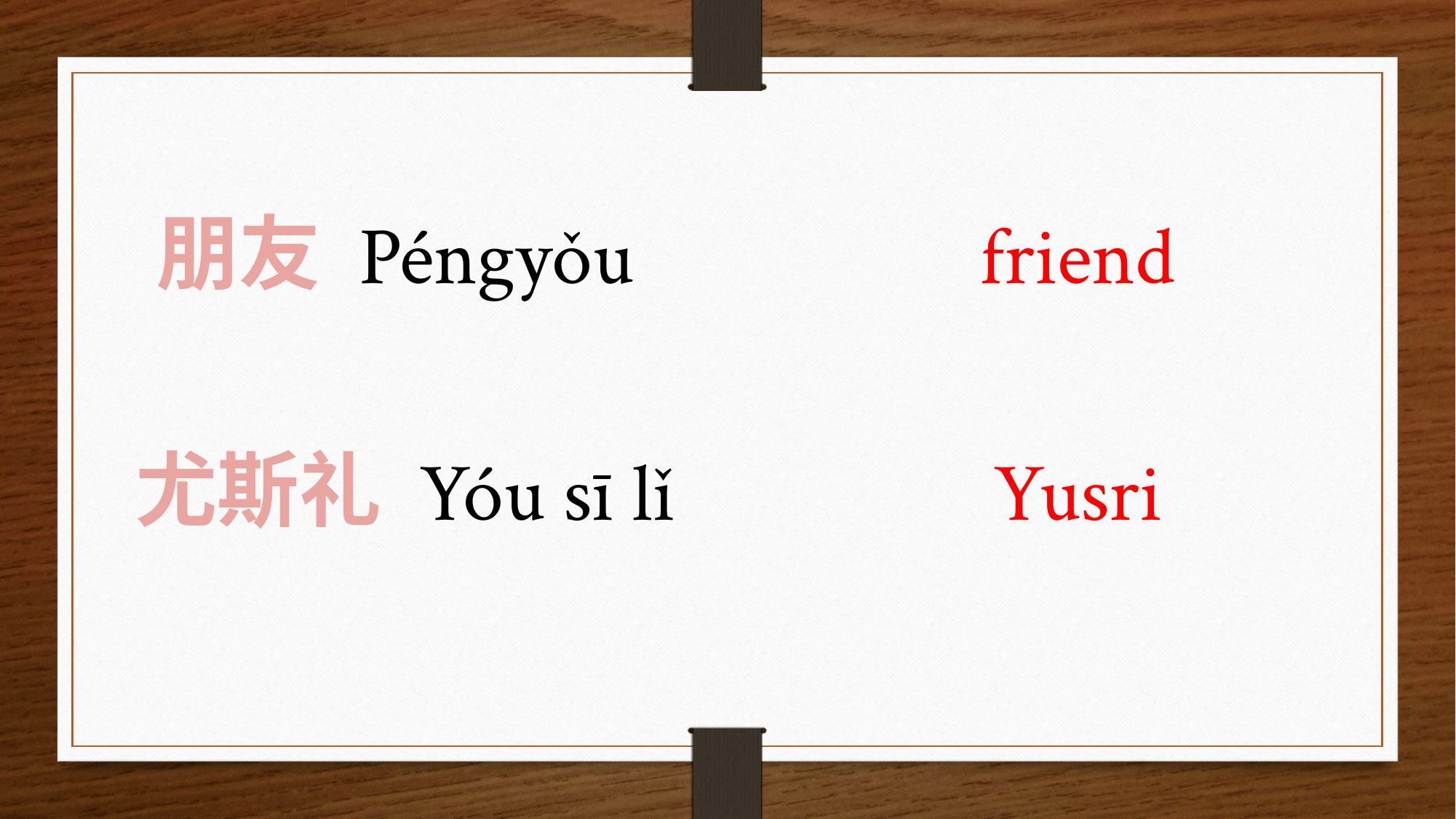

朋友 Péngyǒu
friend
尤斯礼 Yóu sī lǐ

Yusri